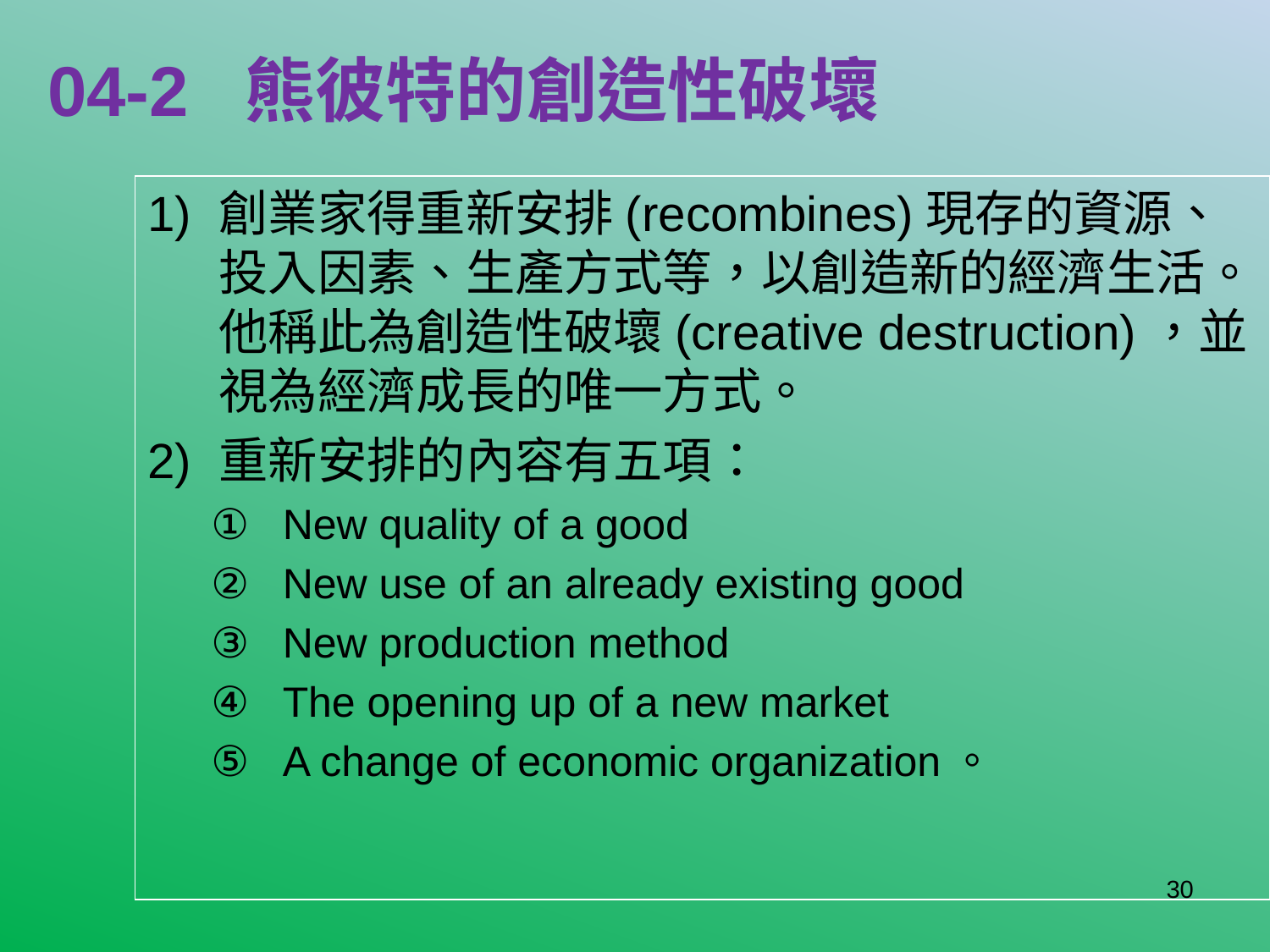

# 04-2  熊彼特的創造性破壞
創業家得重新安排(recombines)現存的資源、投入因素、生產方式等，以創造新的經濟生活。他稱此為創造性破壞(creative destruction)，並視為經濟成長的唯一方式。
重新安排的內容有五項：
New quality of a good
New use of an already existing good
New production method
The opening up of a new market
A change of economic organization。
30